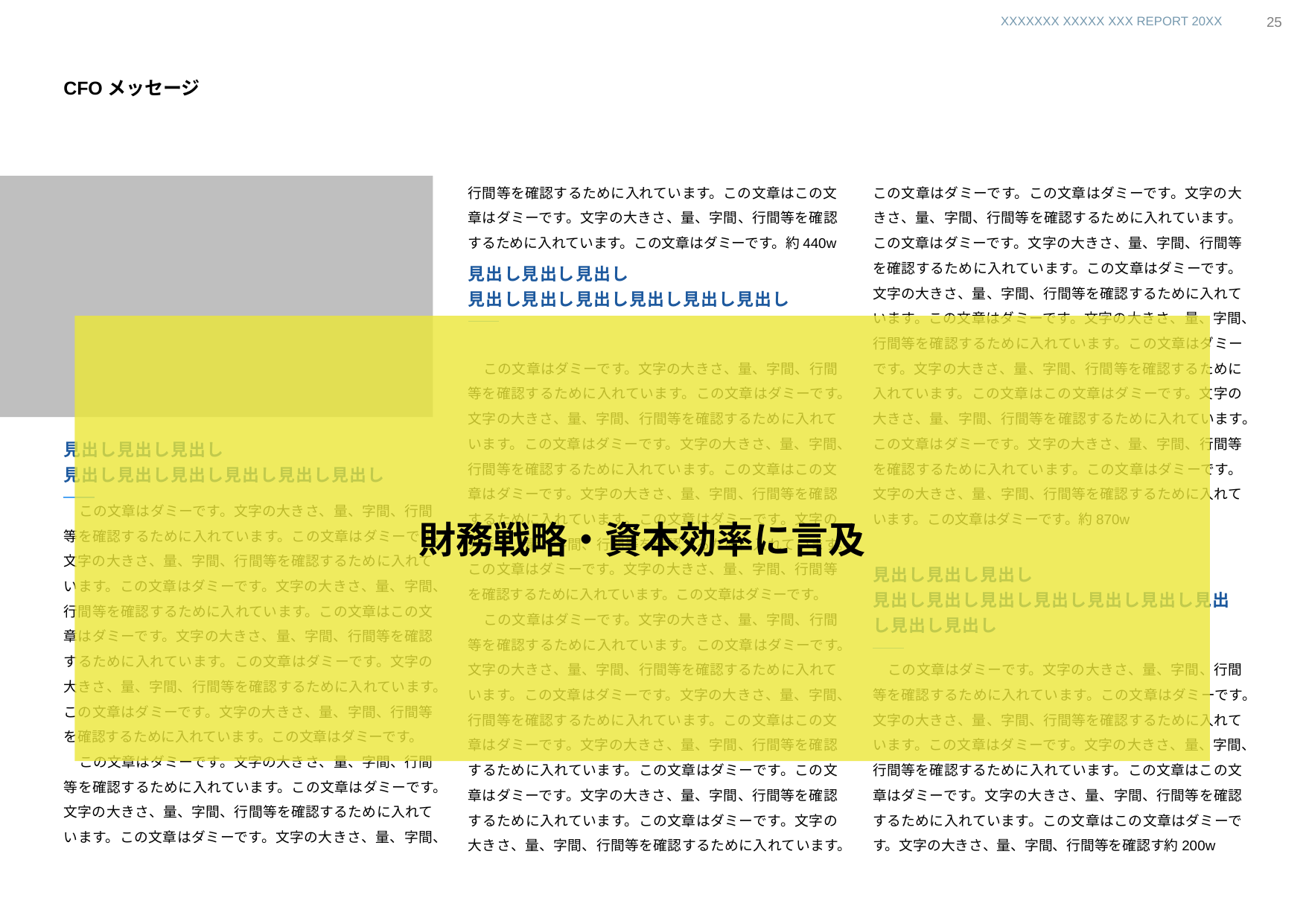

取材
25
# CFOメッセージ

この文章はダミーです。文字の大きさ、量、字間、行間等を確認するために入れています。この文章はダミーです。文字の大きさ、量、字間、行間等を確認するために入れています。この文章はダミーです。文字の大きさ、量、字間、行間等を確認するために入れています。この文章はこの文章はダミーです。文字の大きさ、量、字間、行間等を確認するために入れています。この文章はダミーです。文字の大きさ、量、字間、行間等を確認するために入れています。この文章はダミーです。文字の大きさ、量、字間、行間等を確認するために入れています。この文章はダミーです。
この文章はダミーです。文字の大きさ、量、字間、行間等を確認するために入れています。この文章はダミーです。文字の大きさ、量、字間、行間等を確認するために入れています。この文章はダミーです。文字の大きさ、量、字間、行間等を確認するために入れています。この文章はこの文章はダミーです。文字の大きさ、量、字間、行間等を確認するために入れています。この文章はダミーです。約440w

この文章はダミーです。文字の大きさ、量、字間、行間等を確認するために入れています。この文章はダミーです。文字の大きさ、量、字間、行間等を確認するために入れています。この文章はダミーです。文字の大きさ、量、字間、行間等を確認するために入れています。この文章はこの文章はダミーです。文字の大きさ、量、字間、行間等を確認するために入れています。この文章はダミーです。文字の大きさ、量、字間、行間等を確認するために入れています。この文章はダミーです。文字の大きさ、量、字間、行間等を確認するために入れています。この文章はダミーです。
この文章はダミーです。文字の大きさ、量、字間、行間等を確認するために入れています。この文章はダミーです。文字の大きさ、量、字間、行間等を確認するために入れています。この文章はダミーです。文字の大きさ、量、字間、行間等を確認するために入れています。この文章はこの文章はダミーです。文字の大きさ、量、字間、行間等を確認するために入れています。この文章はダミーです。この文章はダミーです。文字の大きさ、量、字間、行間等を確認するために入れています。この文章はダミーです。文字の大きさ、量、字間、行間等を確認するために入れています。この文章はダミーです。この文章はダミーです。文字の大きさ、量、字間、行間等を確認するために入れています。この文章はダミーです。文字の大きさ、量、字間、行間等を確認するために入れています。この文章はダミーです。文字の大きさ、量、字間、行間等を確認するために入れています。この文章はダミーです。文字の大きさ、量、字間、行間等を確認するために入れています。この文章はダミーです。文字の大きさ、量、字間、行間等を確認するために入れています。この文章はこの文章はダミーです。文字の大きさ、量、字間、行間等を確認するために入れています。この文章はダミーです。文字の大きさ、量、字間、行間等を確認するために入れています。この文章はダミーです。文字の大きさ、量、字間、行間等を確認するために入れています。この文章はダミーです。約870w

この文章はダミーです。文字の大きさ、量、字間、行間等を確認するために入れています。この文章はダミーです。文字の大きさ、量、字間、行間等を確認するために入れています。この文章はダミーです。文字の大きさ、量、字間、行間等を確認するために入れています。この文章はこの文章はダミーです。文字の大きさ、量、字間、行間等を確認するために入れています。この文章はこの文章はダミーです。文字の大きさ、量、字間、行間等を確認す約200w
見出し見出し見出し
見出し見出し見出し見出し見出し見出し
財務戦略・資本効率に言及
見出し見出し見出し
見出し見出し見出し見出し見出し見出し
見出し見出し見出し
見出し見出し見出し見出し見出し見出し見出し見出し見出し